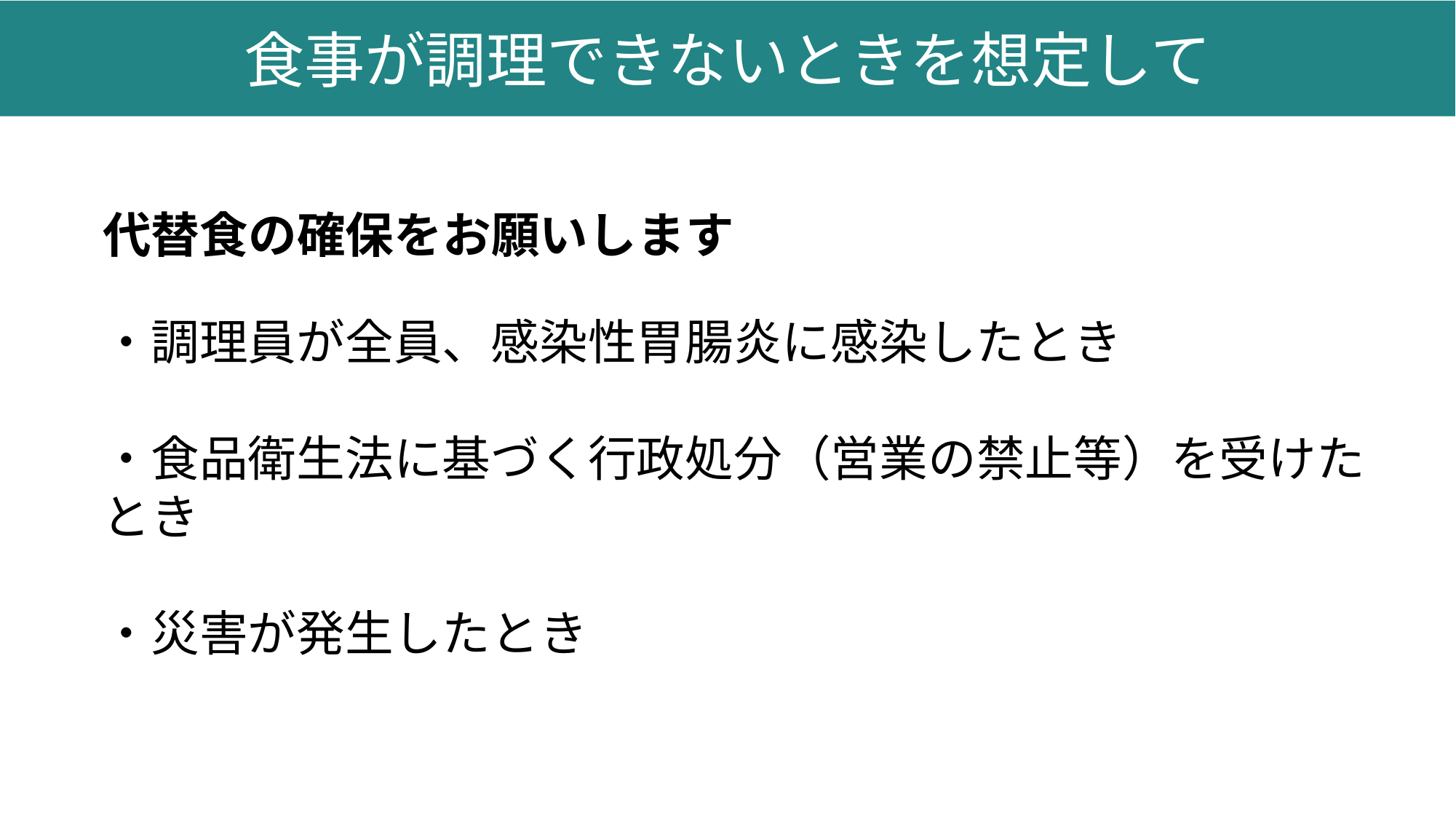

食事が調理できないときを想定して
代替食の確保をお願いします
・調理員が全員、感染性胃腸炎に感染したとき

・食品衛生法に基づく行政処分（営業の禁止等）を受けたとき

・災害が発生したとき